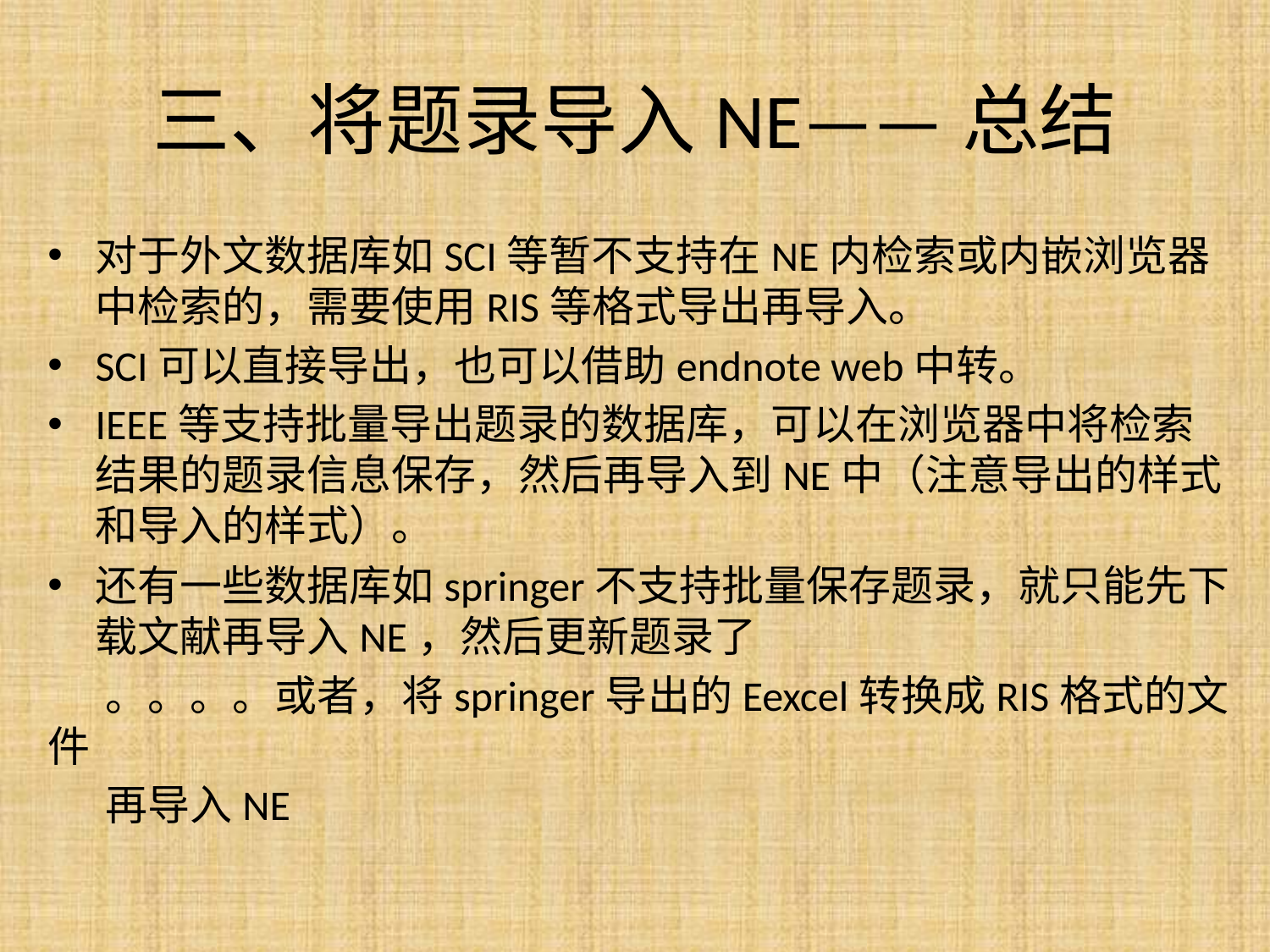

# 三、将题录导入NE——总结
对于外文数据库如SCI等暂不支持在NE内检索或内嵌浏览器中检索的，需要使用RIS等格式导出再导入。
SCI可以直接导出，也可以借助endnote web中转。
IEEE等支持批量导出题录的数据库，可以在浏览器中将检索结果的题录信息保存，然后再导入到NE中（注意导出的样式和导入的样式）。
还有一些数据库如springer不支持批量保存题录，就只能先下载文献再导入NE，然后更新题录了
     。。。。或者，将springer导出的Eexcel转换成RIS格式的文件
     再导入NE